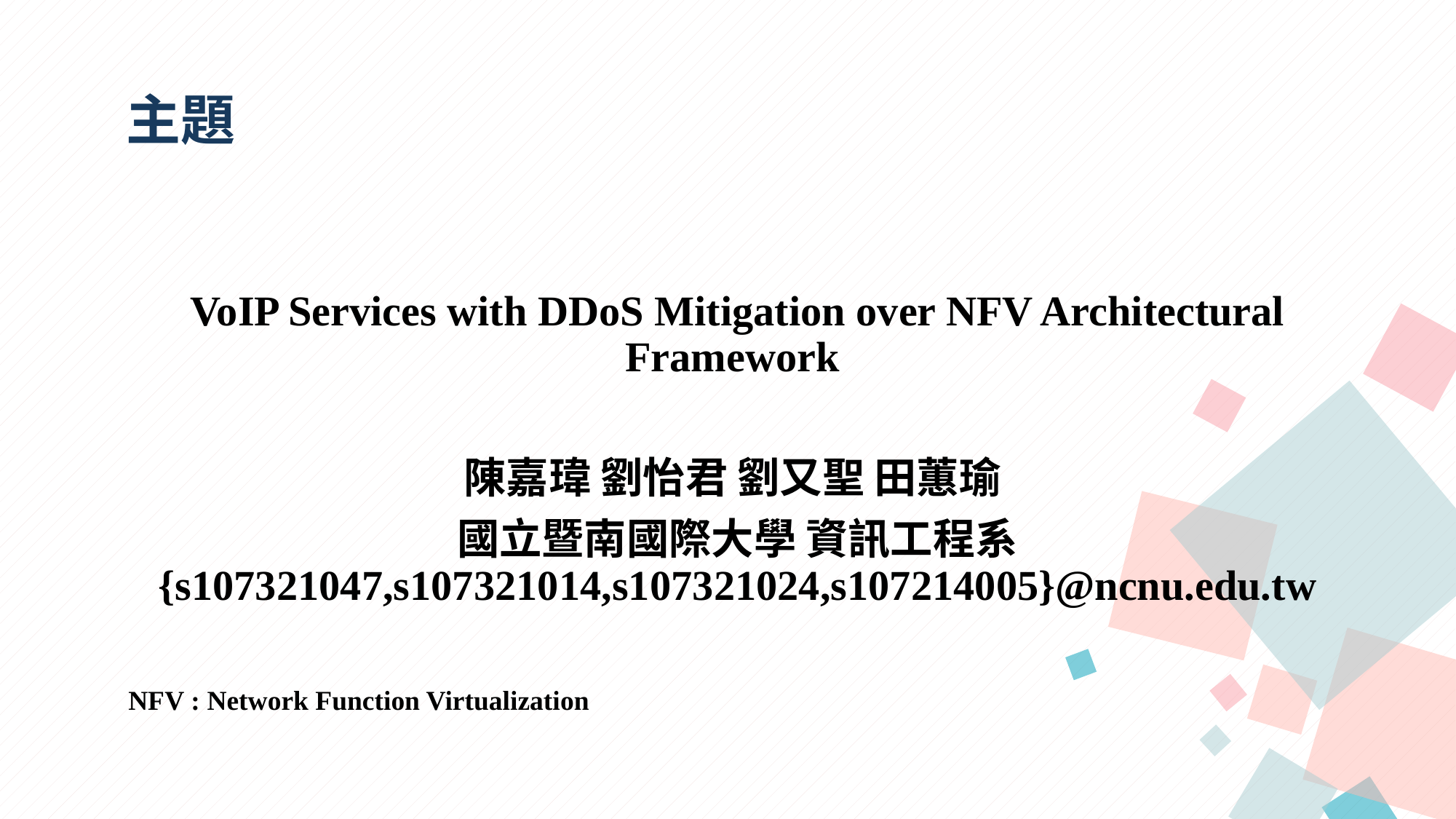

主題
VoIP Services with DDoS Mitigation over NFV Architectural Framework

陳嘉瑋 劉怡君 劉又聖 田蕙瑜
國立暨南國際大學 資訊工程系 {s107321047,s107321014,s107321024,s107214005}@ncnu.edu.tw
NFV : Network Function Virtualization